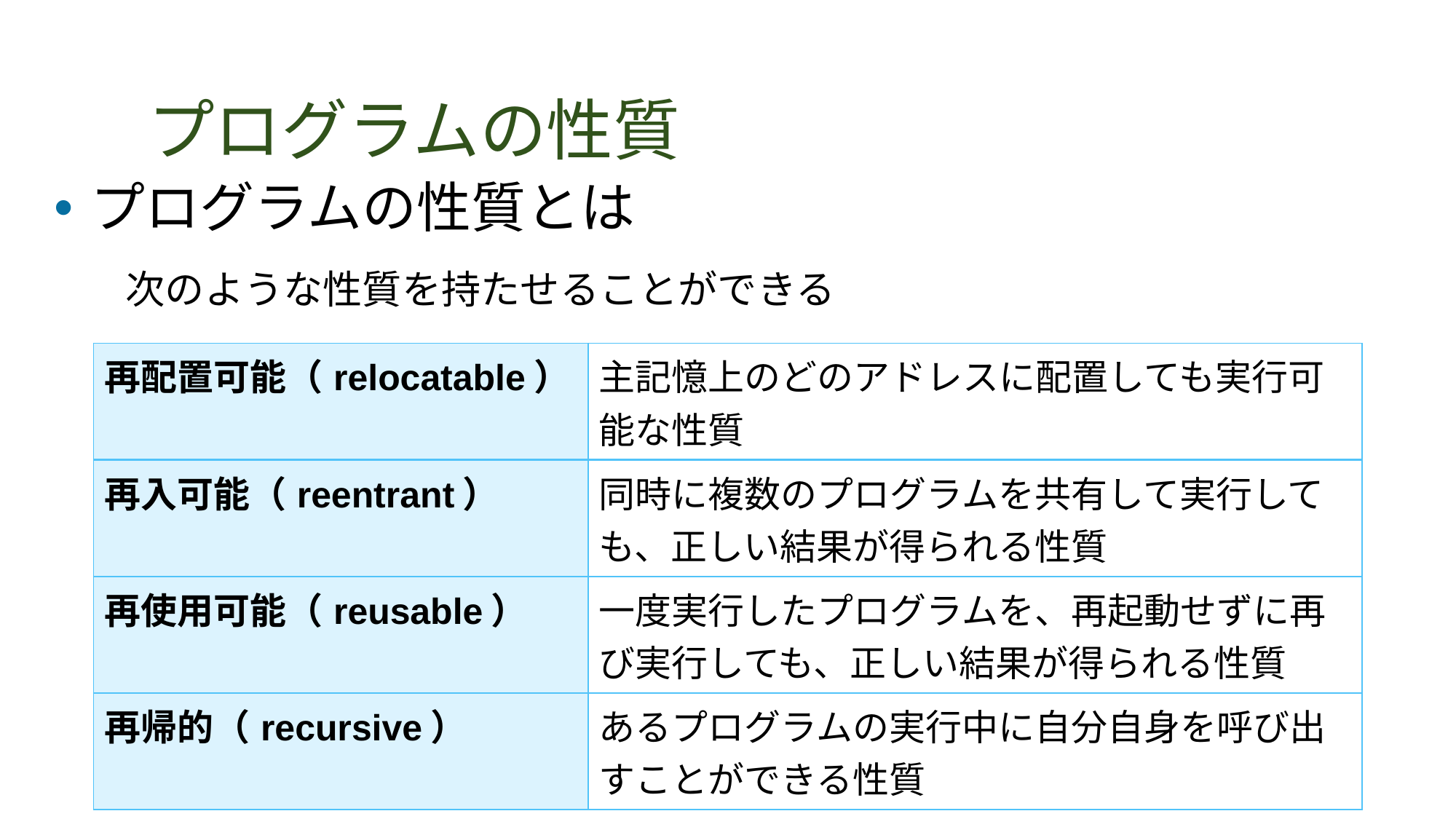

# プログラムの性質
プログラムの性質とは
　　次のような性質を持たせることができる
| 再配置可能（relocatable） | 主記憶上のどのアドレスに配置しても実行可能な性質 |
| --- | --- |
| 再入可能（reentrant） | 同時に複数のプログラムを共有して実行しても、正しい結果が得られる性質 |
| 再使用可能（reusable） | 一度実行したプログラムを、再起動せずに再び実行しても、正しい結果が得られる性質 |
| 再帰的（recursive） | あるプログラムの実行中に自分自身を呼び出すことができる性質 |